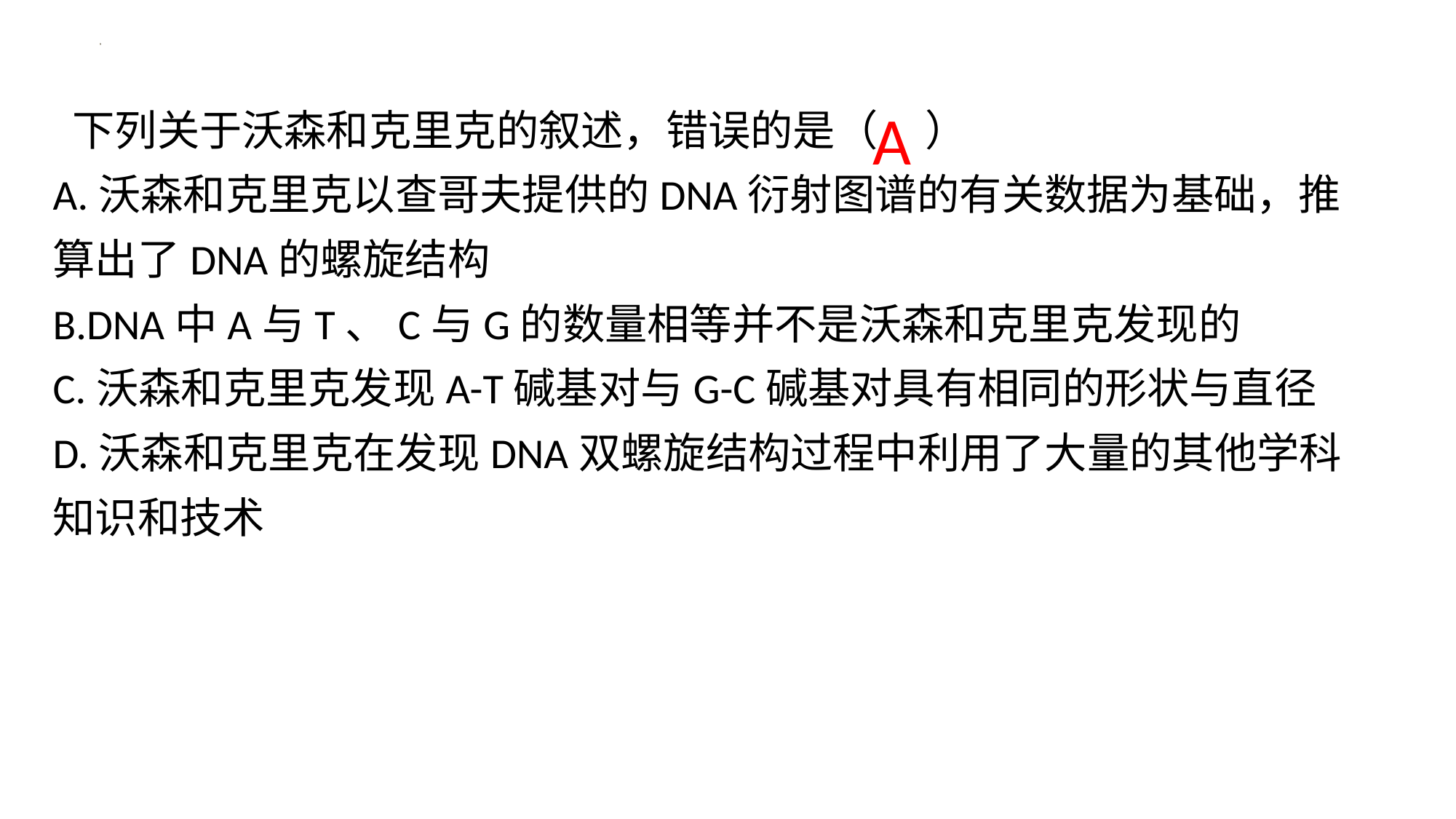

下列关于沃森和克里克的叙述，错误的是（     ）
A.沃森和克里克以查哥夫提供的DNA衍射图谱的有关数据为基础，推算出了DNA的螺旋结构
B.DNA中A与T、C与G的数量相等并不是沃森和克里克发现的
C.沃森和克里克发现A-T碱基对与G-C碱基对具有相同的形状与直径
D.沃森和克里克在发现DNA双螺旋结构过程中利用了大量的其他学科知识和技术
A